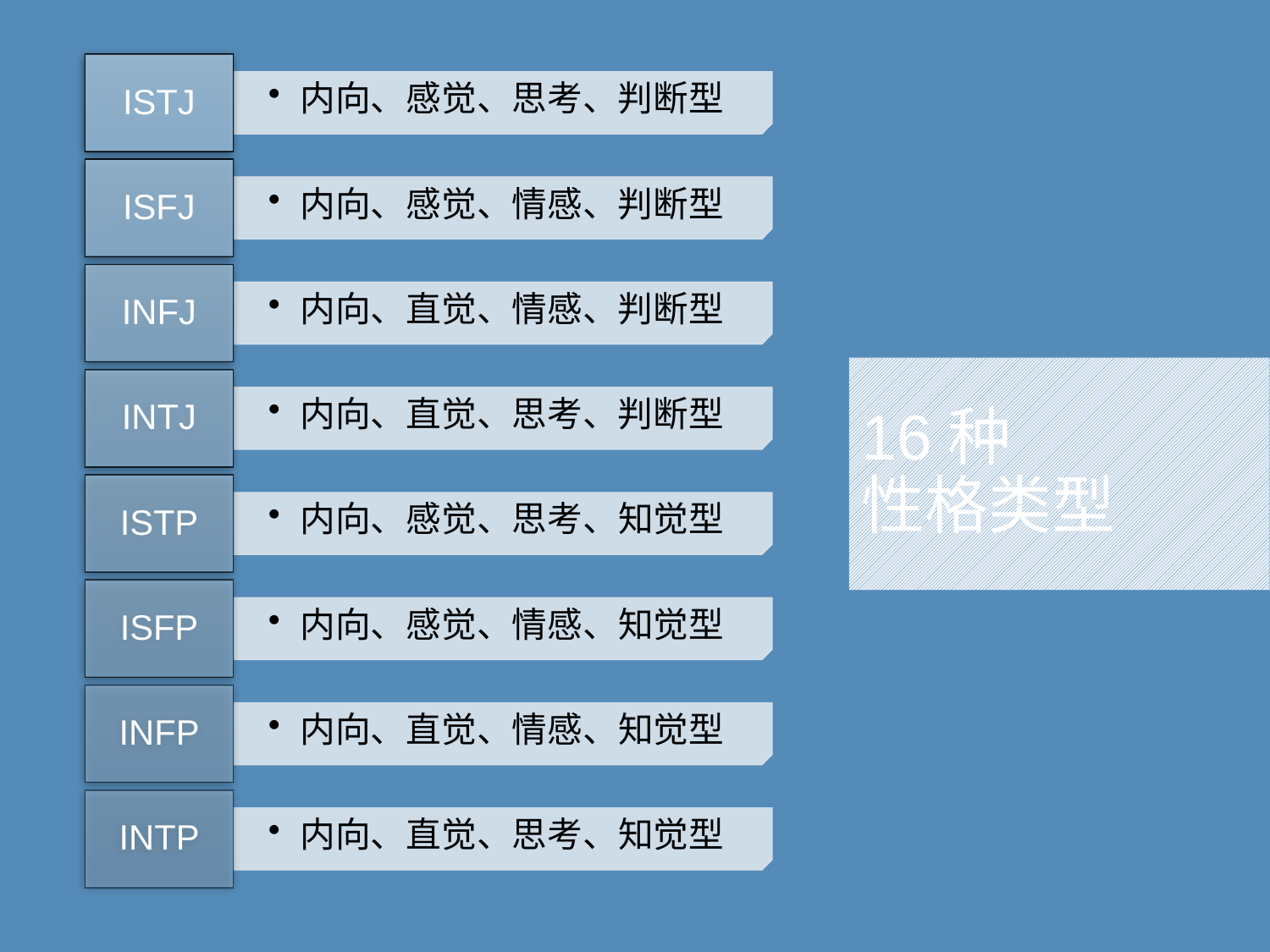

内向、感觉、思考、判断型
ISTJ
内向、感觉、情感、判断型
ISFJ
内向、直觉、情感、判断型
INFJ
内向、直觉、思考、判断型
INTJ
内向、感觉、思考、知觉型
ISTP
内向、感觉、情感、知觉型
ISFP
内向、直觉、情感、知觉型
INFP
内向、直觉、思考、知觉型
INTP
# 16种 性格类型